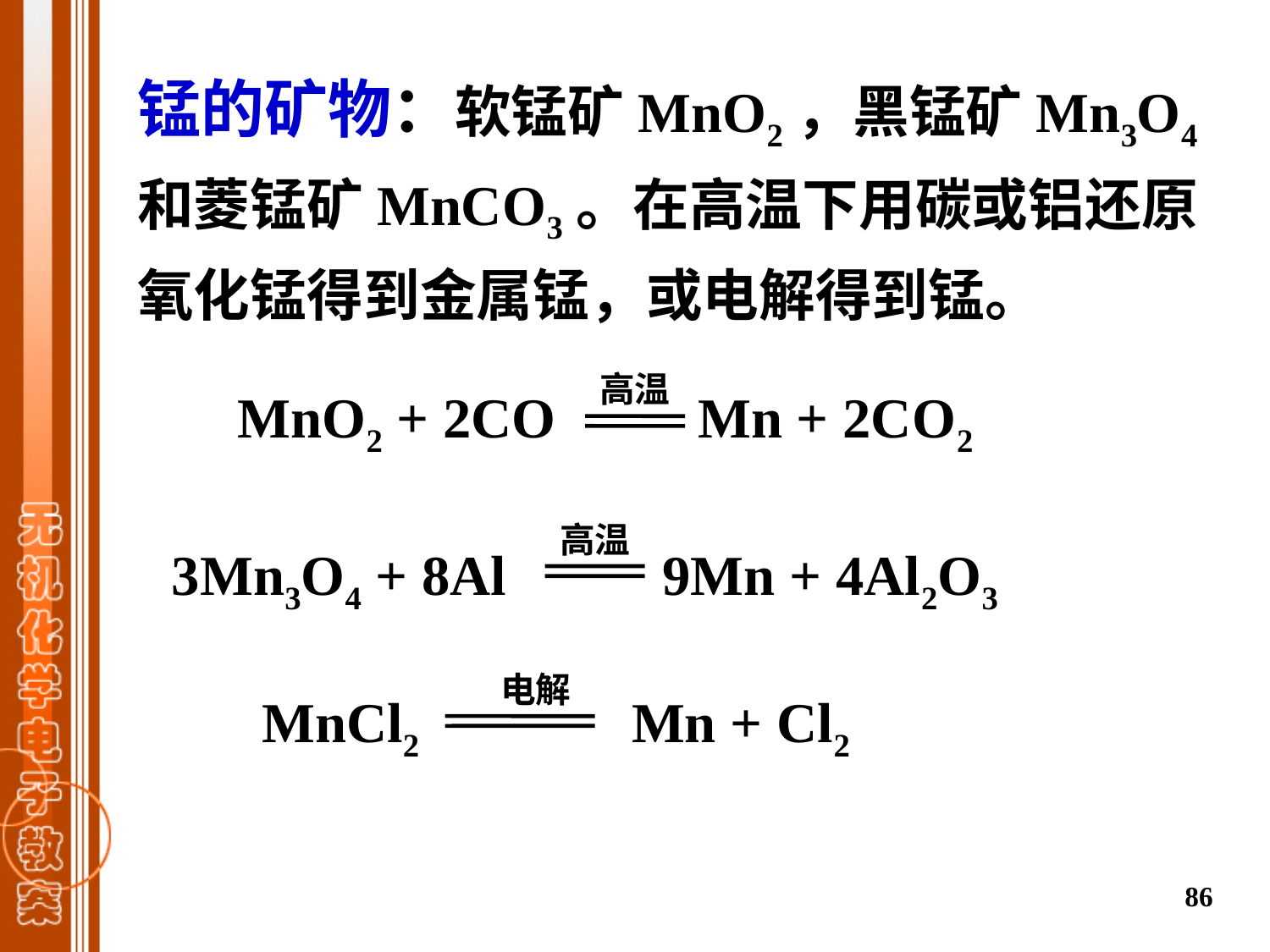

锰的矿物：软锰矿MnO2，黑锰矿Mn3O4和菱锰矿MnCO3。在高温下用碳或铝还原氧化锰得到金属锰，或电解得到锰。
高温

MnO2 + 2CO          Mn + 2CO2
高温

 3Mn3O4 + 8Al           9Mn + 4Al2O3
电解

 MnCl2               Mn + Cl2

86